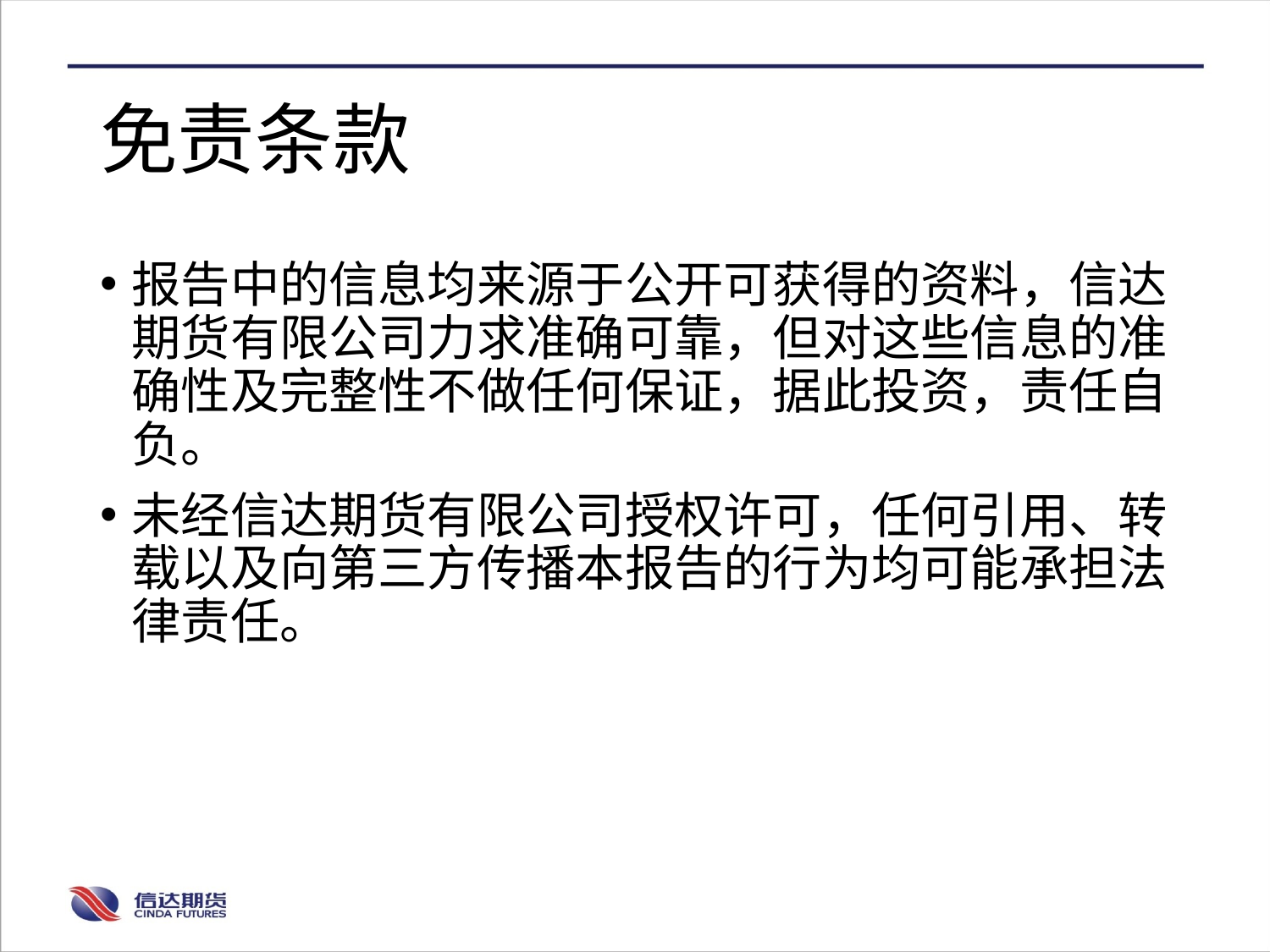

# 免责条款
报告中的信息均来源于公开可获得的资料，信达期货有限公司力求准确可靠，但对这些信息的准确性及完整性不做任何保证，据此投资，责任自负。
未经信达期货有限公司授权许可，任何引用、转载以及向第三方传播本报告的行为均可能承担法律责任。